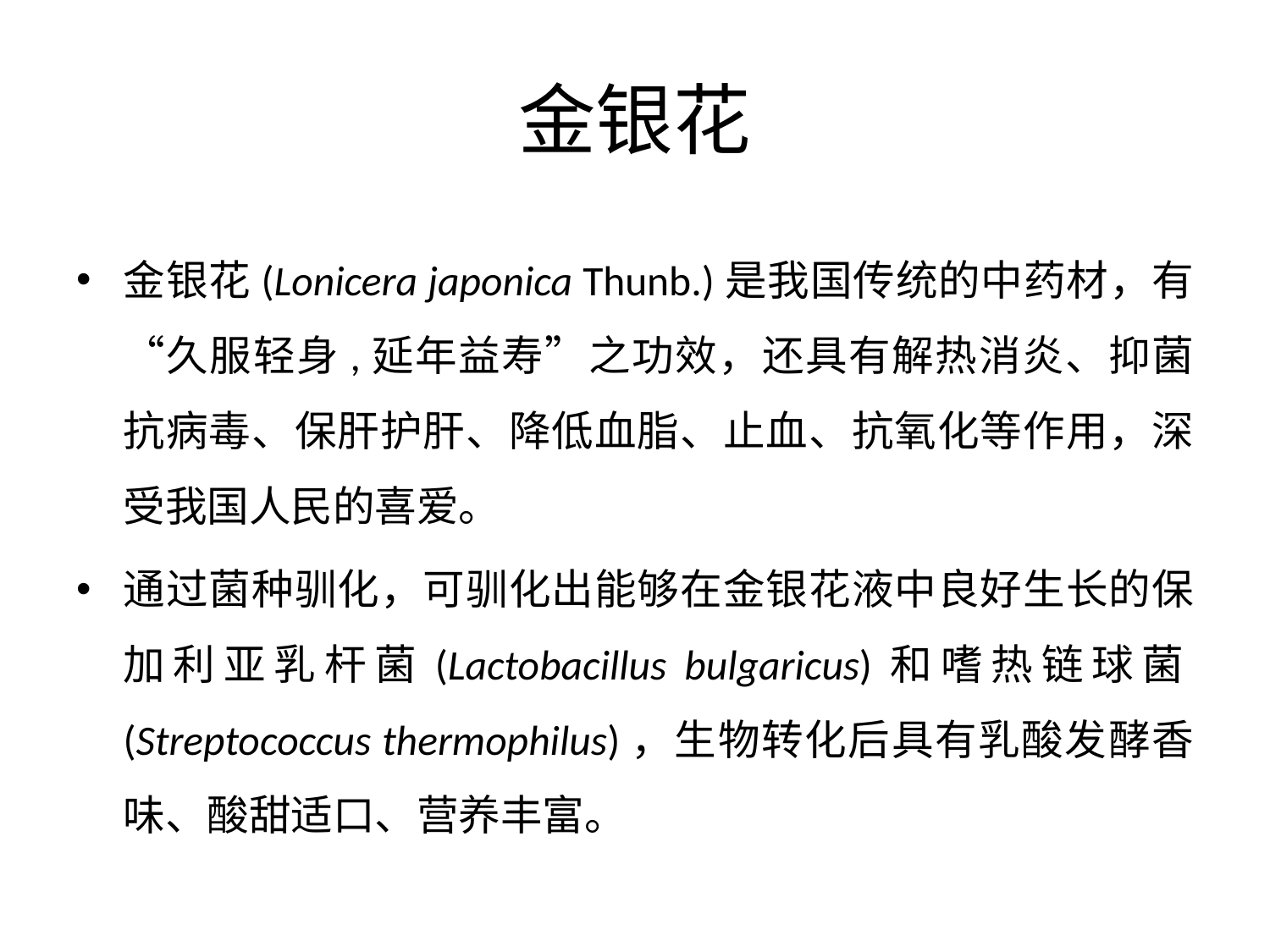

# 金银花
金银花(Lonicera japonica Thunb.)是我国传统的中药材，有“久服轻身,延年益寿”之功效，还具有解热消炎、抑菌抗病毒、保肝护肝、降低血脂、止血、抗氧化等作用，深受我国人民的喜爱。
通过菌种驯化，可驯化出能够在金银花液中良好生长的保加利亚乳杆菌(Lactobacillus bulgaricus)和嗜热链球菌(Streptococcus thermophilus)，生物转化后具有乳酸发酵香味、酸甜适口、营养丰富。